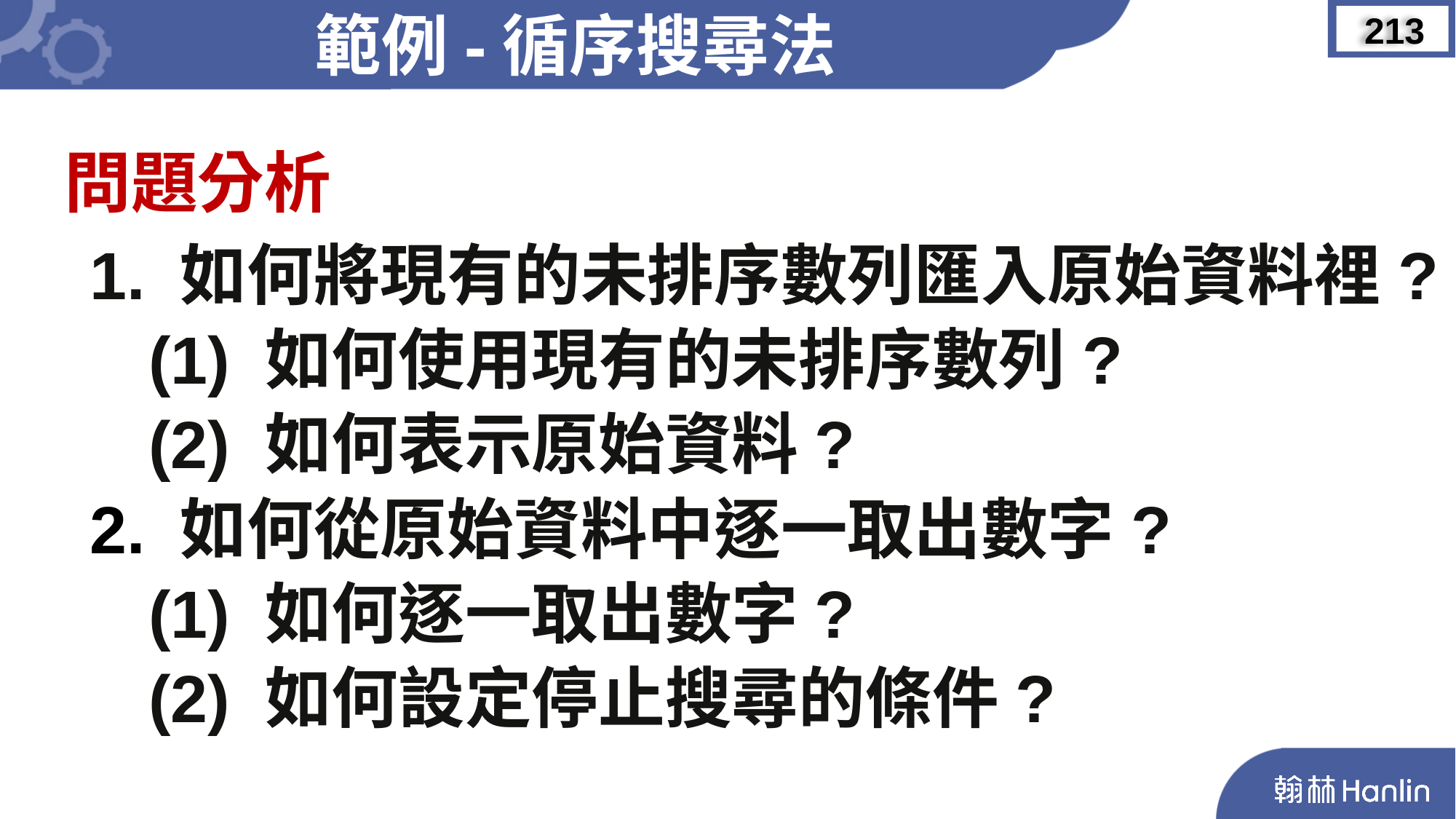

範例-循序搜尋法
213
問題分析
1. 如何將現有的未排序數列匯入原始資料裡?
(1) 如何使用現有的未排序數列?
(2) 如何表示原始資料?
2. 如何從原始資料中逐一取出數字?
(1) 如何逐一取出數字?
(2) 如何設定停止搜尋的條件?